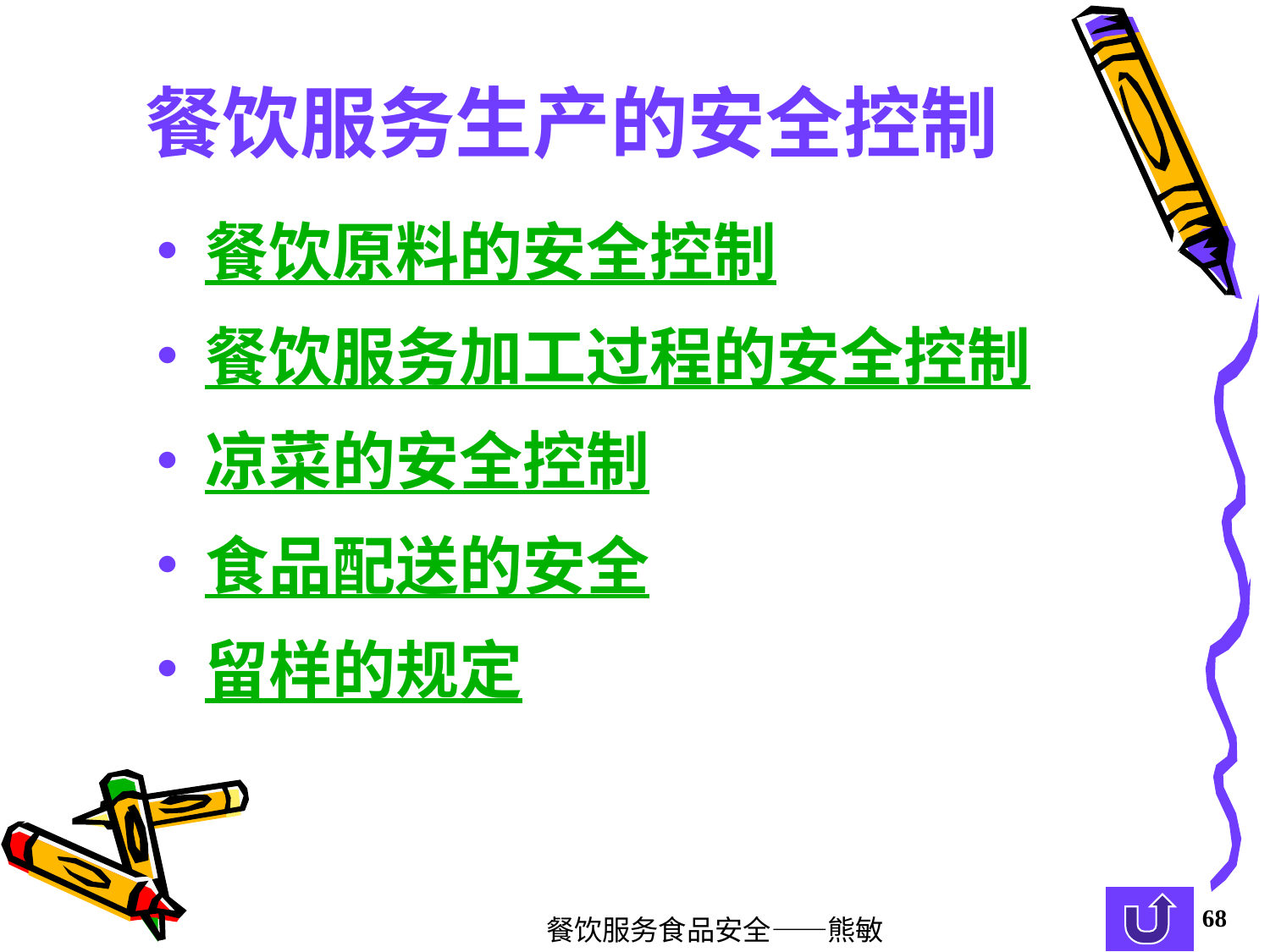

# 餐饮服务生产的安全控制
餐饮原料的安全控制
餐饮服务加工过程的安全控制
凉菜的安全控制
食品配送的安全
留样的规定

68

餐饮服务食品安全——熊敏